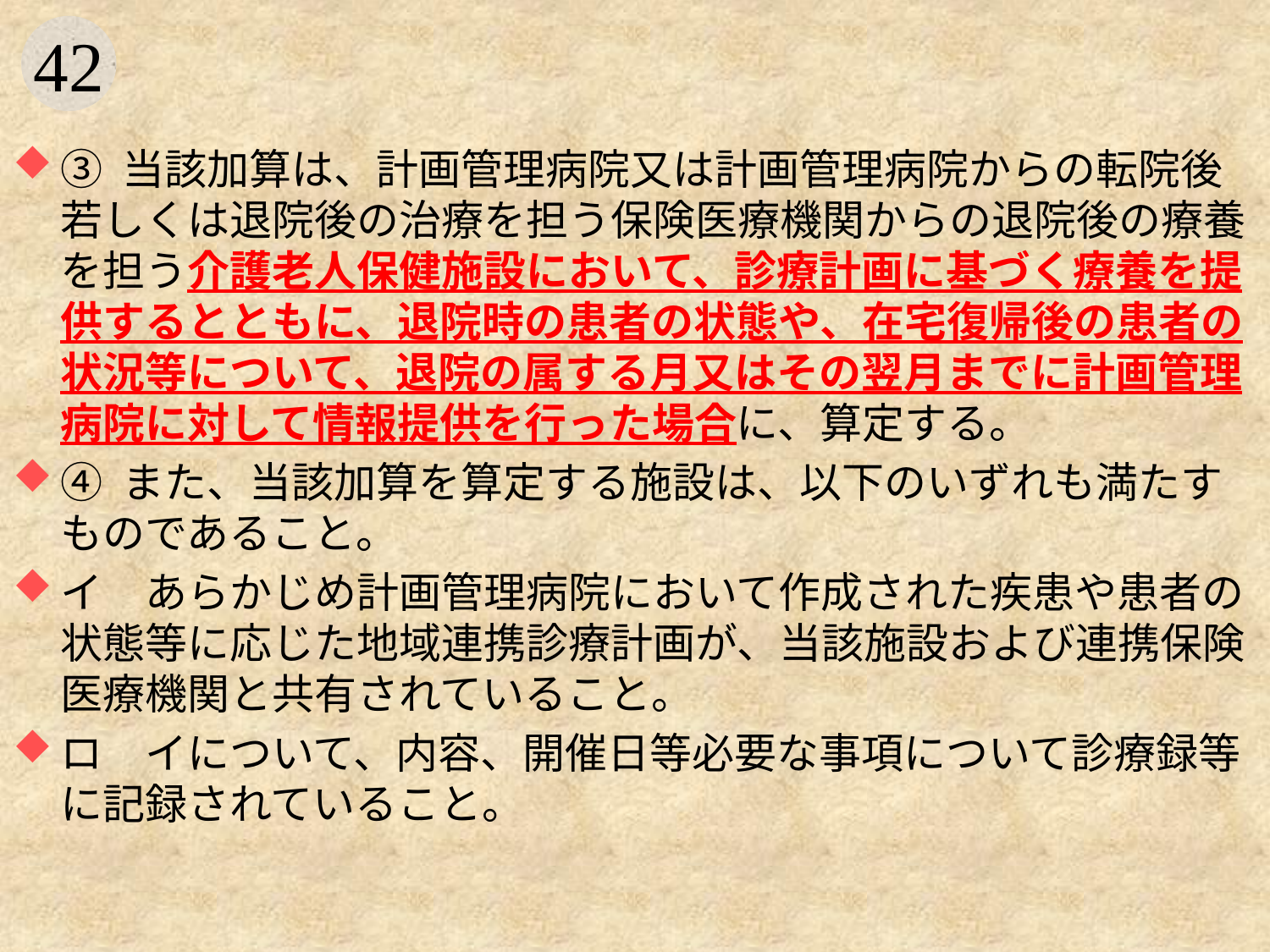

#
③ 当該加算は、計画管理病院又は計画管理病院からの転院後若しくは退院後の治療を担う保険医療機関からの退院後の療養を担う介護老人保健施設において、診療計画に基づく療養を提供するとともに、退院時の患者の状態や、在宅復帰後の患者の状況等について、退院の属する月又はその翌月までに計画管理病院に対して情報提供を行った場合に、算定する。
④ また、当該加算を算定する施設は、以下のいずれも満たすものであること。
イ　あらかじめ計画管理病院において作成された疾患や患者の状態等に応じた地域連携診療計画が、当該施設および連携保険医療機関と共有されていること。
ロ　イについて、内容、開催日等必要な事項について診療録等に記録されていること。